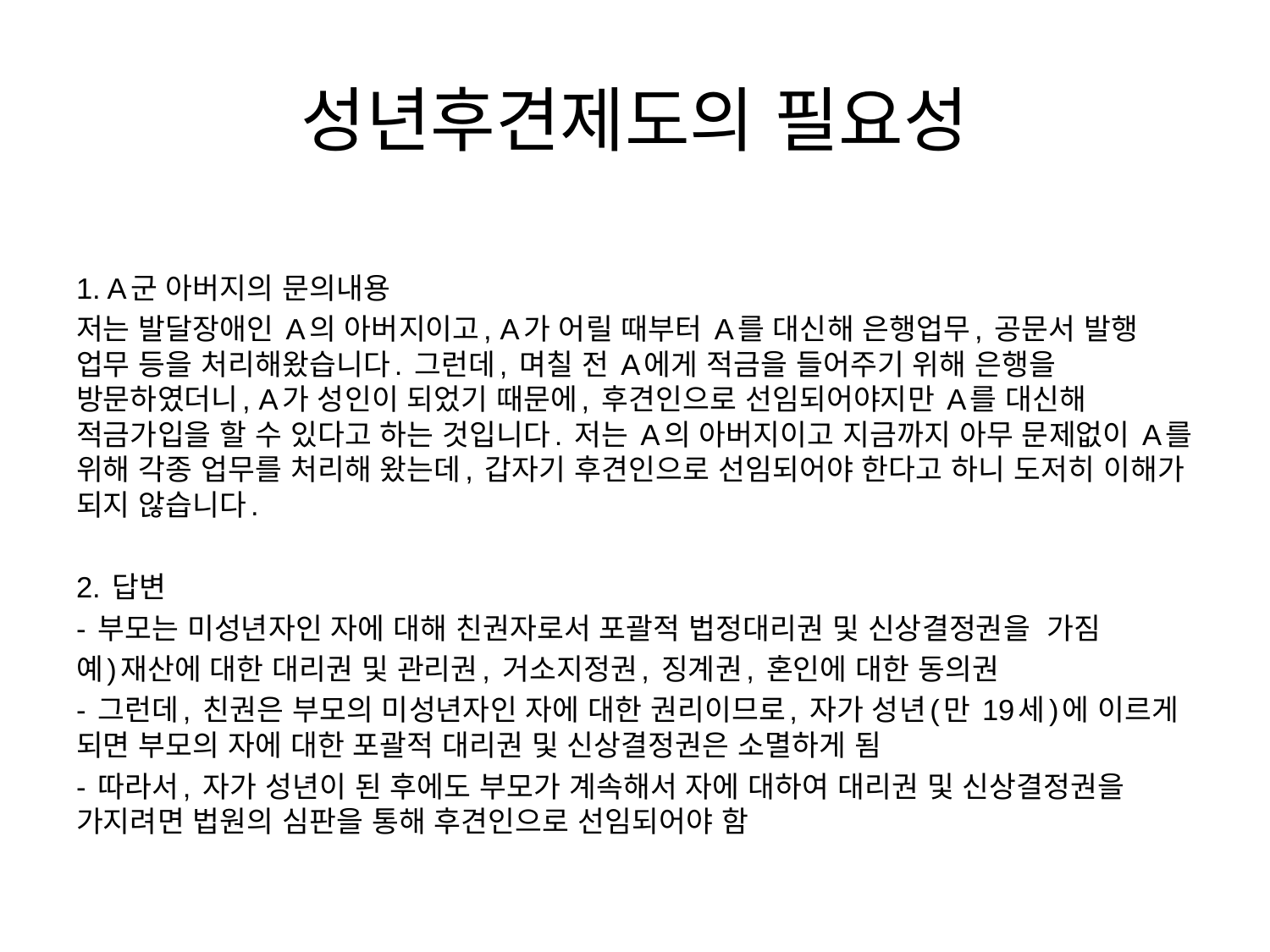

# 성년후견제도의 필요성

1. A군 아버지의 문의내용
저는 발달장애인 A의 아버지이고, A가 어릴 때부터 A를 대신해 은행업무, 공문서 발행 업무 등을 처리해왔습니다. 그런데, 며칠 전 A에게 적금을 들어주기 위해 은행을 방문하였더니, A가 성인이 되었기 때문에, 후견인으로 선임되어야지만 A를 대신해 적금가입을 할 수 있다고 하는 것입니다. 저는 A의 아버지이고 지금까지 아무 문제없이 A를 위해 각종 업무를 처리해 왔는데, 갑자기 후견인으로 선임되어야 한다고 하니 도저히 이해가 되지 않습니다.

2. 답변
- 부모는 미성년자인 자에 대해 친권자로서 포괄적 법정대리권 및 신상결정권을  가짐
예)재산에 대한 대리권 및 관리권, 거소지정권, 징계권, 혼인에 대한 동의권
- 그런데, 친권은 부모의 미성년자인 자에 대한 권리이므로, 자가 성년(만 19세)에 이르게 되면 부모의 자에 대한 포괄적 대리권 및 신상결정권은 소멸하게 됨
- 따라서, 자가 성년이 된 후에도 부모가 계속해서 자에 대하여 대리권 및 신상결정권을 가지려면 법원의 심판을 통해 후견인으로 선임되어야 함